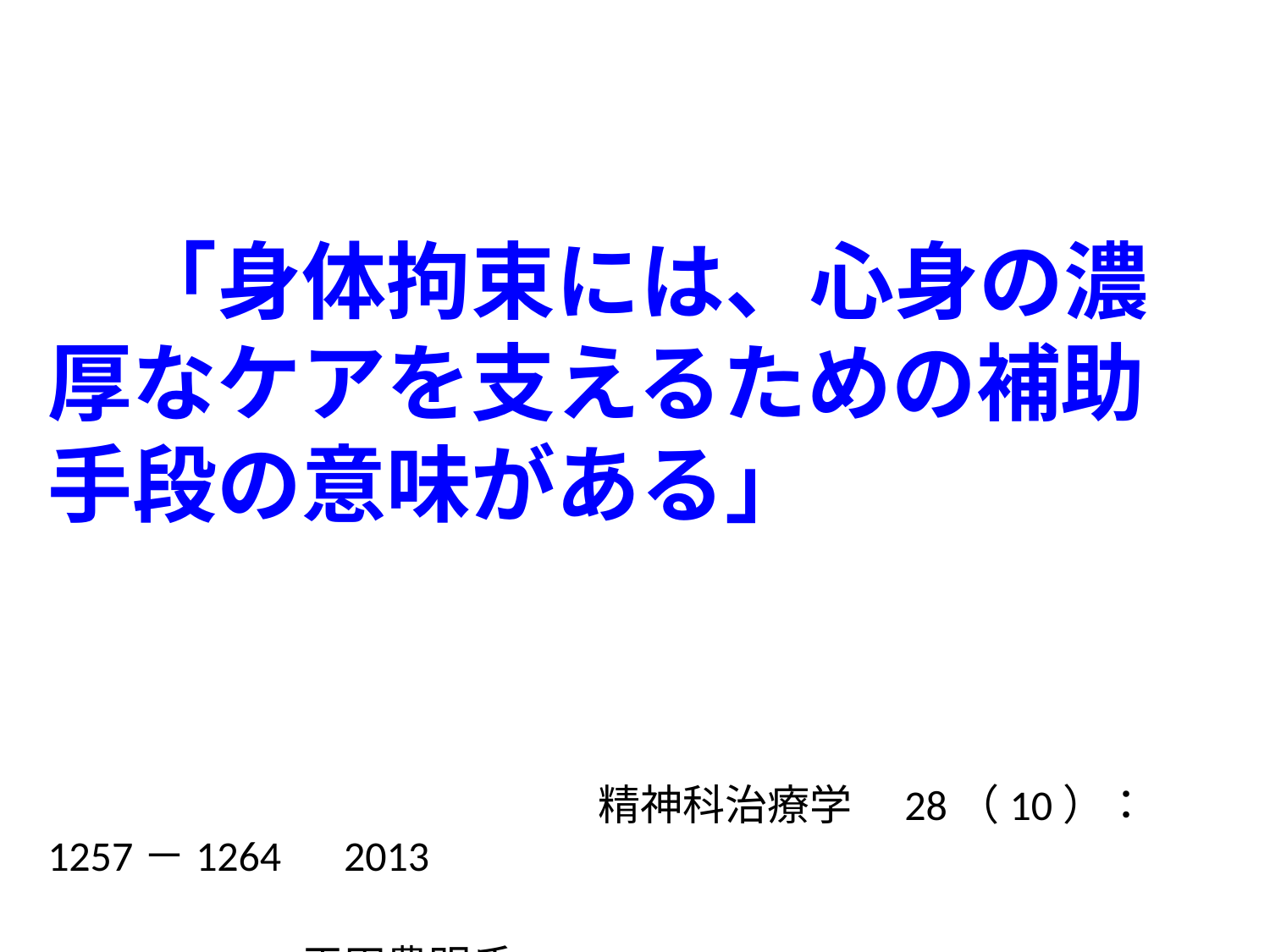

#
　「身体拘束には、心身の濃厚なケアを支えるための補助手段の意味がある」

　　　　　　　　　　　　　精神科治療学　28（10）：1257－1264　2013
　　　　　　　　　　　　　　　　　　　　　　　　　　　　　　　　　平田豊明氏